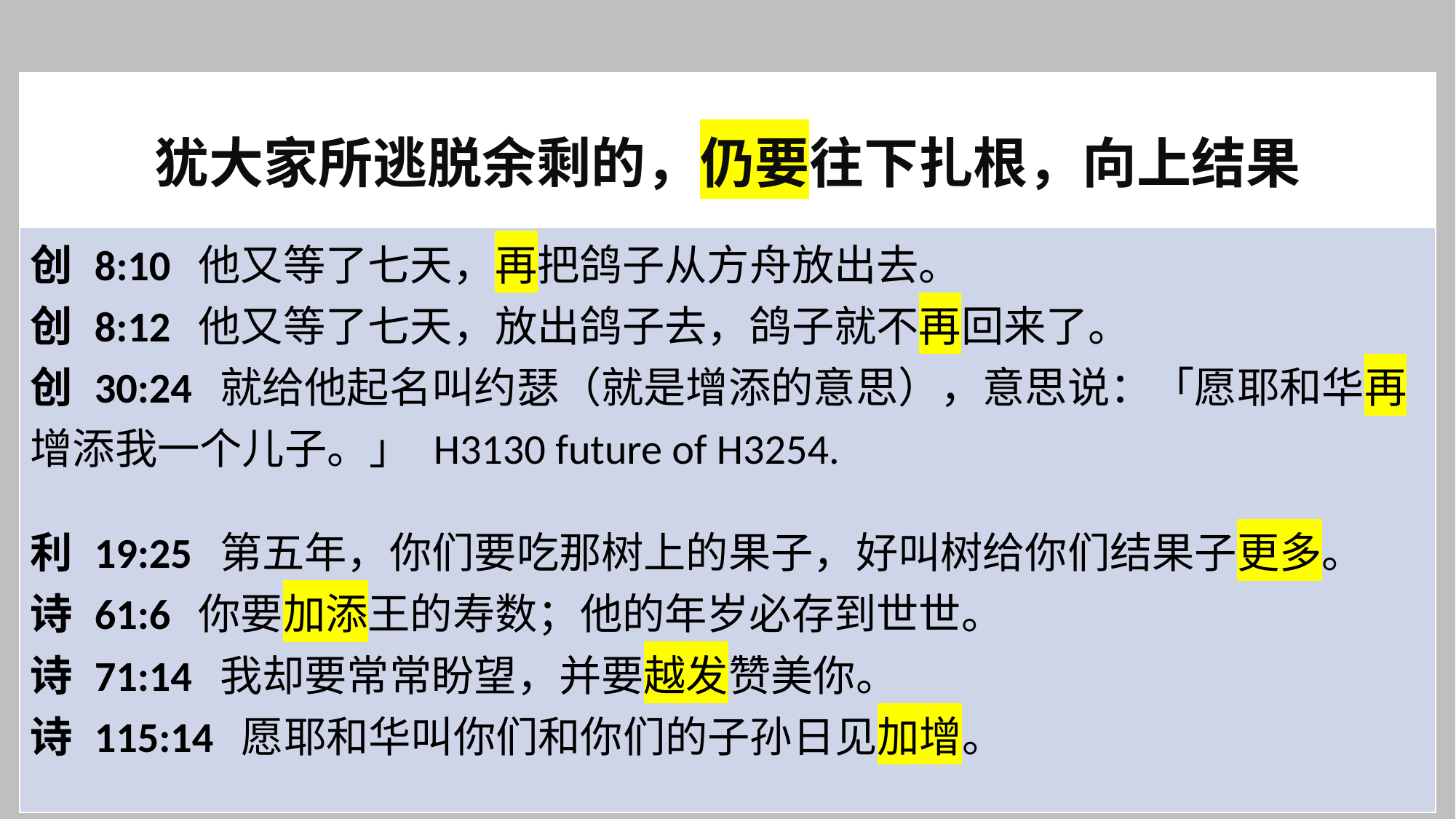

| 犹大家所逃脱余剩的，仍要往下扎根，向上结果 |
| --- |
| 创 8:10  他又等了七天，再把鸽子从方舟放出去。  创 8:12  他又等了七天，放出鸽子去，鸽子就不再回来了。 创 30:24  就给他起名叫约瑟（就是增添的意思），意思说：「愿耶和华再增添我一个儿子。」 H3130 future of H3254.   利 19:25  第五年，你们要吃那树上的果子，好叫树给你们结果子更多。 诗 61:6  你要加添王的寿数；他的年岁必存到世世。 诗 71:14  我却要常常盼望，并要越发赞美你。 诗 115:14  愿耶和华叫你们和你们的子孙日见加增。 |